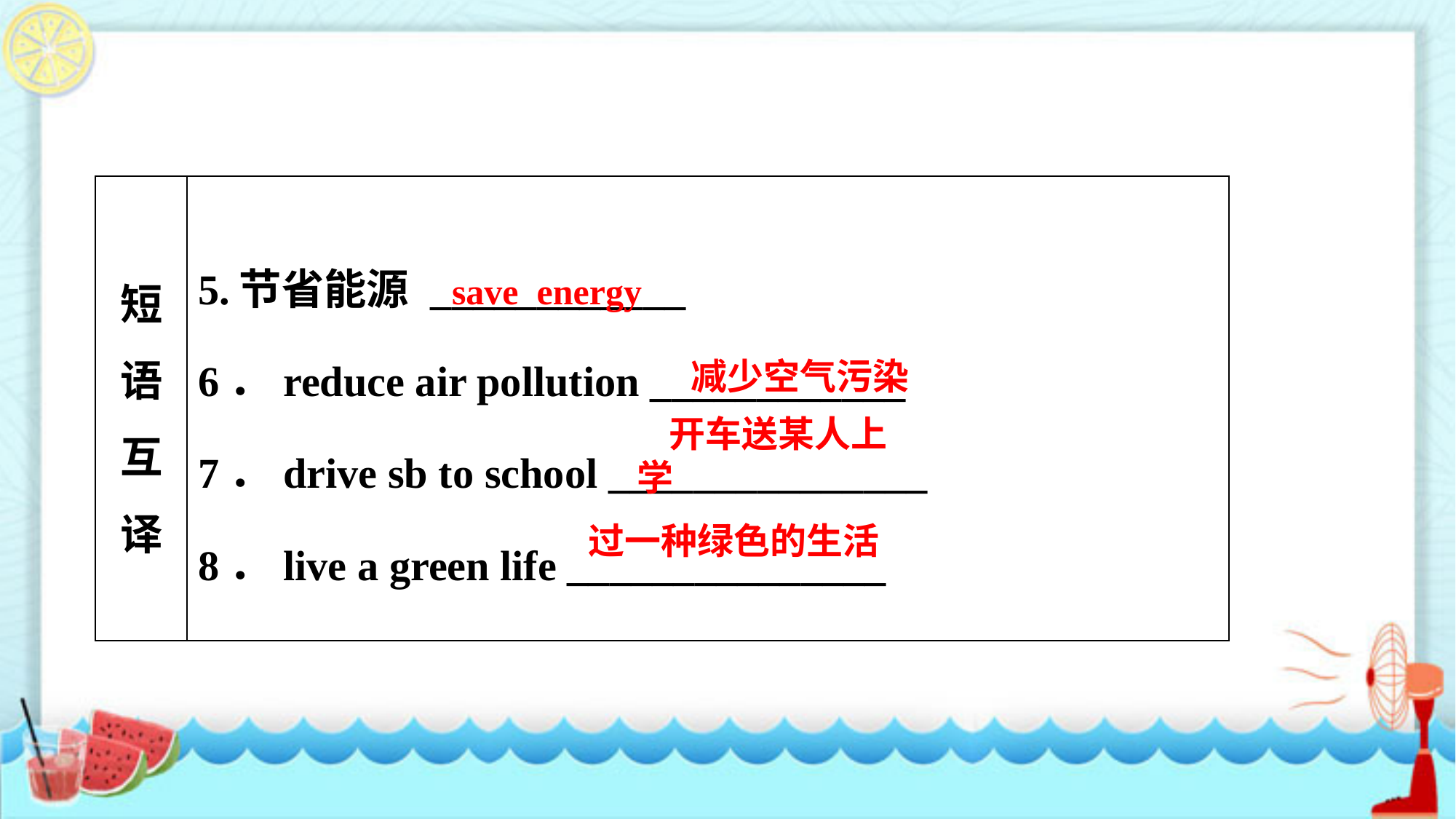

| 短语互译 | 5.节省能源 \_\_\_\_\_\_\_\_\_\_\_\_ 6．reduce air pollution \_\_\_\_\_\_\_\_\_\_\_\_ 7．drive sb to school \_\_\_\_\_\_\_\_\_\_\_\_\_\_\_ 8．live a green life \_\_\_\_\_\_\_\_\_\_\_\_\_\_\_ |
| --- | --- |
save  energy
减少空气污染
开车送某人上学
过一种绿色的生活